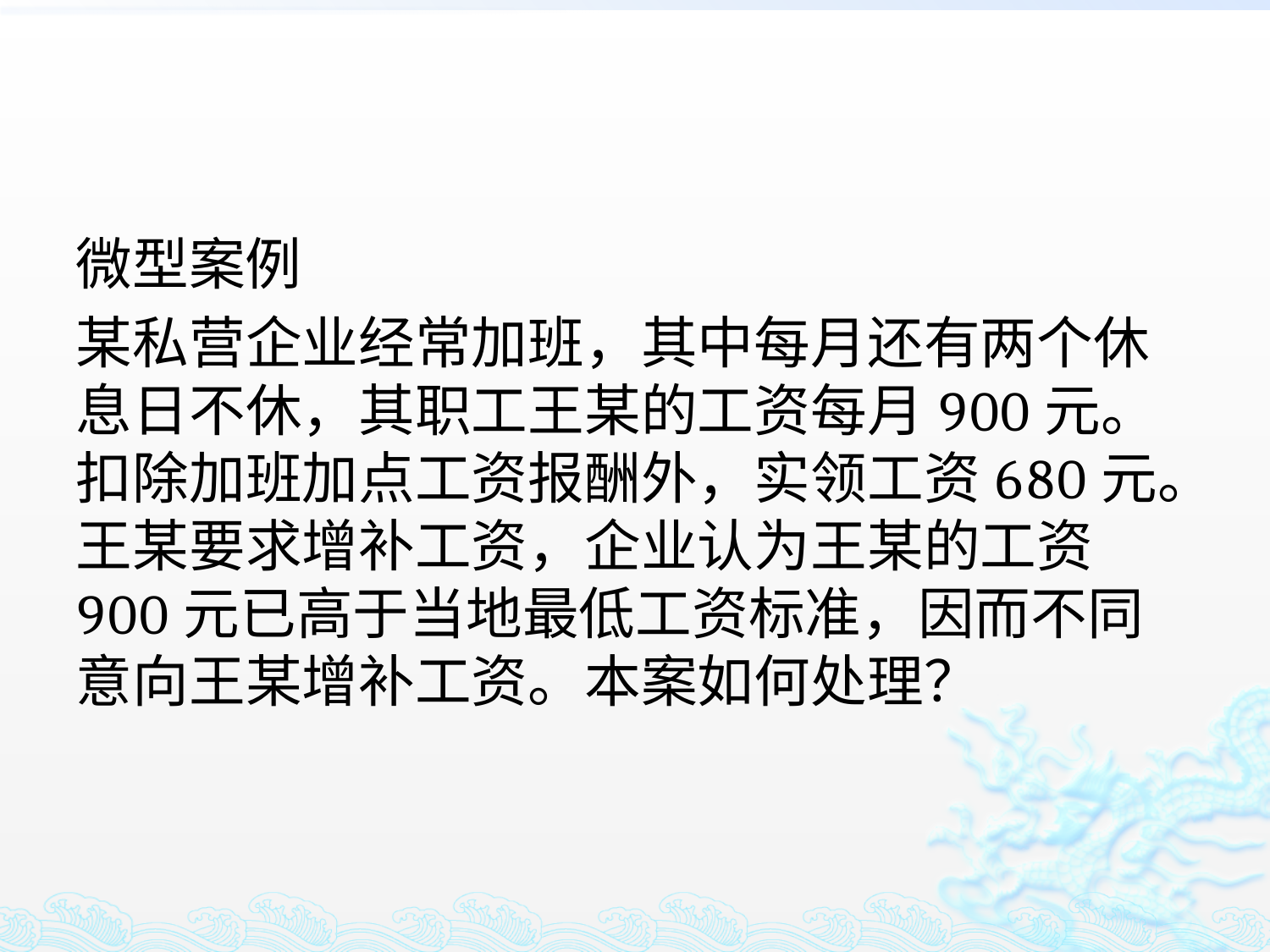

#
微型案例
某私营企业经常加班，其中每月还有两个休息日不休，其职工王某的工资每月900元。扣除加班加点工资报酬外，实领工资680元。王某要求增补工资，企业认为王某的工资900元已高于当地最低工资标准，因而不同意向王某增补工资。本案如何处理？